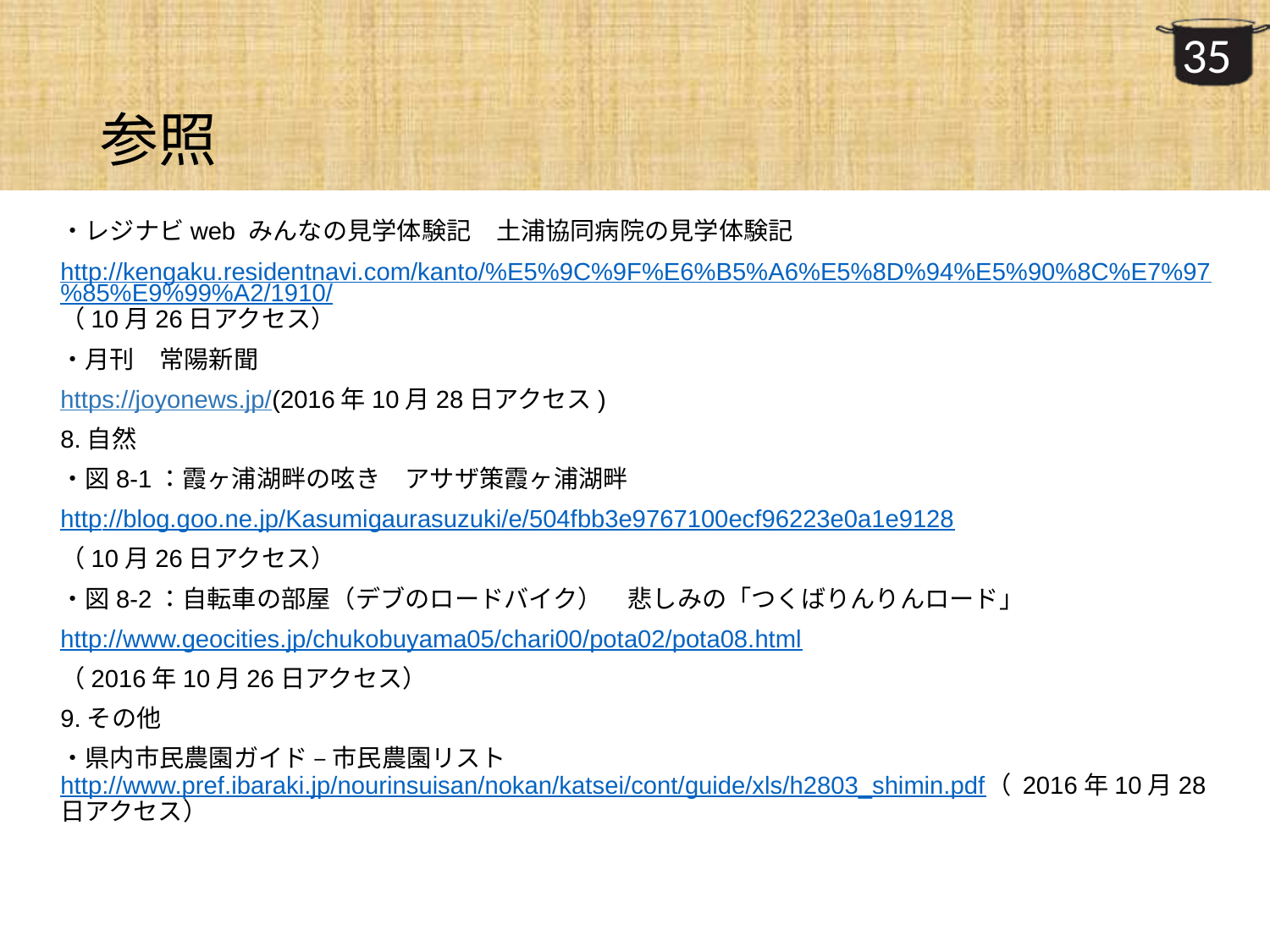

# 参照
・レジナビweb みんなの見学体験記　土浦協同病院の見学体験記
http://kengaku.residentnavi.com/kanto/%E5%9C%9F%E6%B5%A6%E5%8D%94%E5%90%8C%E7%97%85%E9%99%A2/1910/（10月26日アクセス）
・月刊　常陽新聞
https://joyonews.jp/(2016年10月28日アクセス)
8.自然
・図8-1：霞ヶ浦湖畔の呟き　アサザ策霞ヶ浦湖畔
http://blog.goo.ne.jp/Kasumigaurasuzuki/e/504fbb3e9767100ecf96223e0a1e9128
（10月26日アクセス）
・図8-2：自転車の部屋（デブのロードバイク）　悲しみの「つくばりんりんロード」
http://www.geocities.jp/chukobuyama05/chari00/pota02/pota08.html
（2016年10月26日アクセス）
9.その他
・県内市民農園ガイド – 市民農園リストhttp://www.pref.ibaraki.jp/nourinsuisan/nokan/katsei/cont/guide/xls/h2803_shimin.pdf（ 2016年10月28日アクセス）